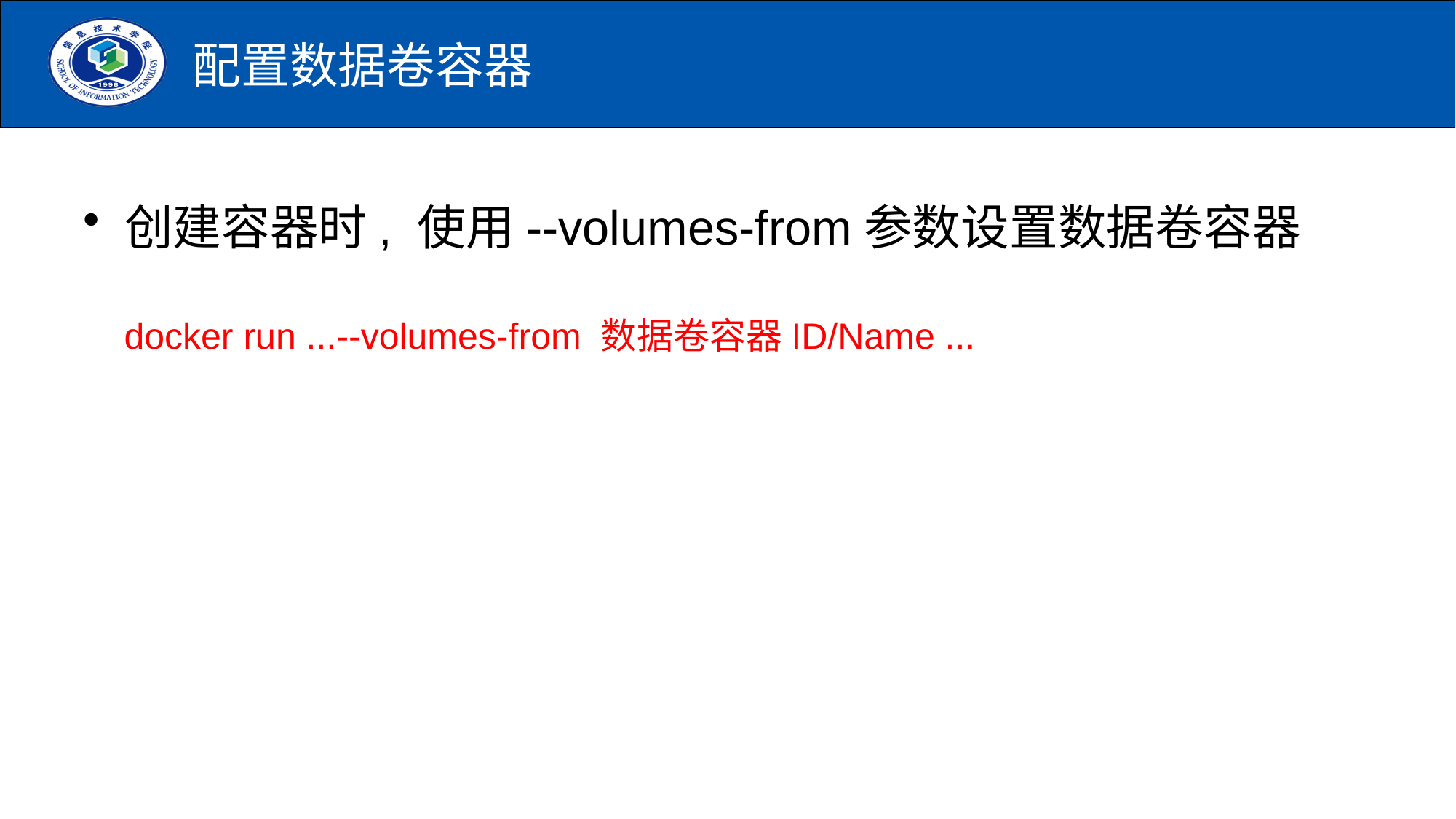

# 配置数据卷容器
创建容器时, 使用--volumes-from参数设置数据卷容器

    docker run ...--volumes-from 数据卷容器ID/Name ...